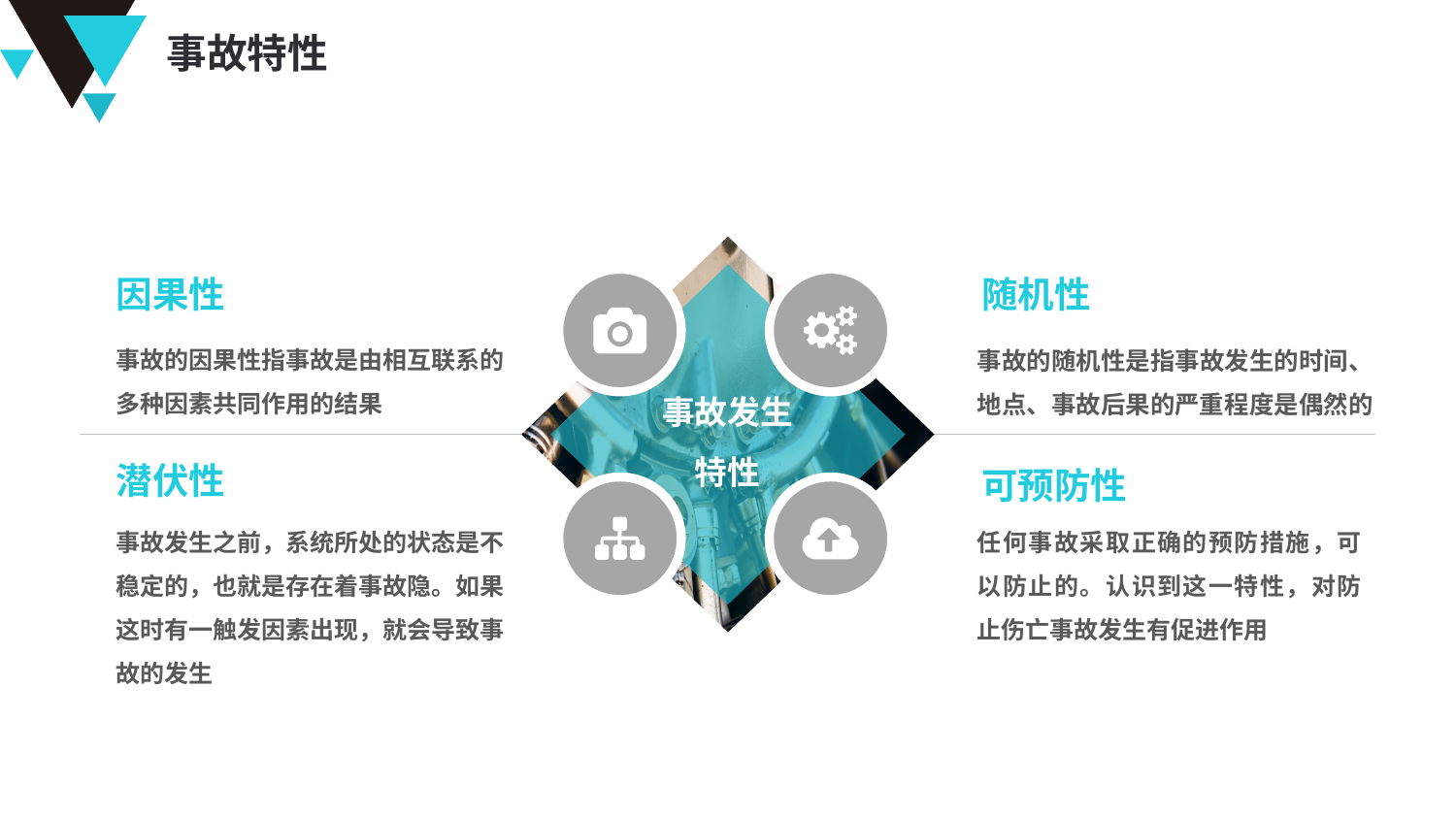

事故特性

因果性
随机性
事故的因果性指事故是由相互联系的多种因素共同作用的结果
事故的随机性是指事故发生的时间、地点、事故后果的严重程度是偶然的
事故发生
特性
潜伏性
可预防性
事故发生之前，系统所处的状态是不稳定的，也就是存在着事故隐。如果这时有一触发因素出现，就会导致事故的发生
任何事故采取正确的预防措施，可以防止的。认识到这一特性，对防止伤亡事故发生有促进作用